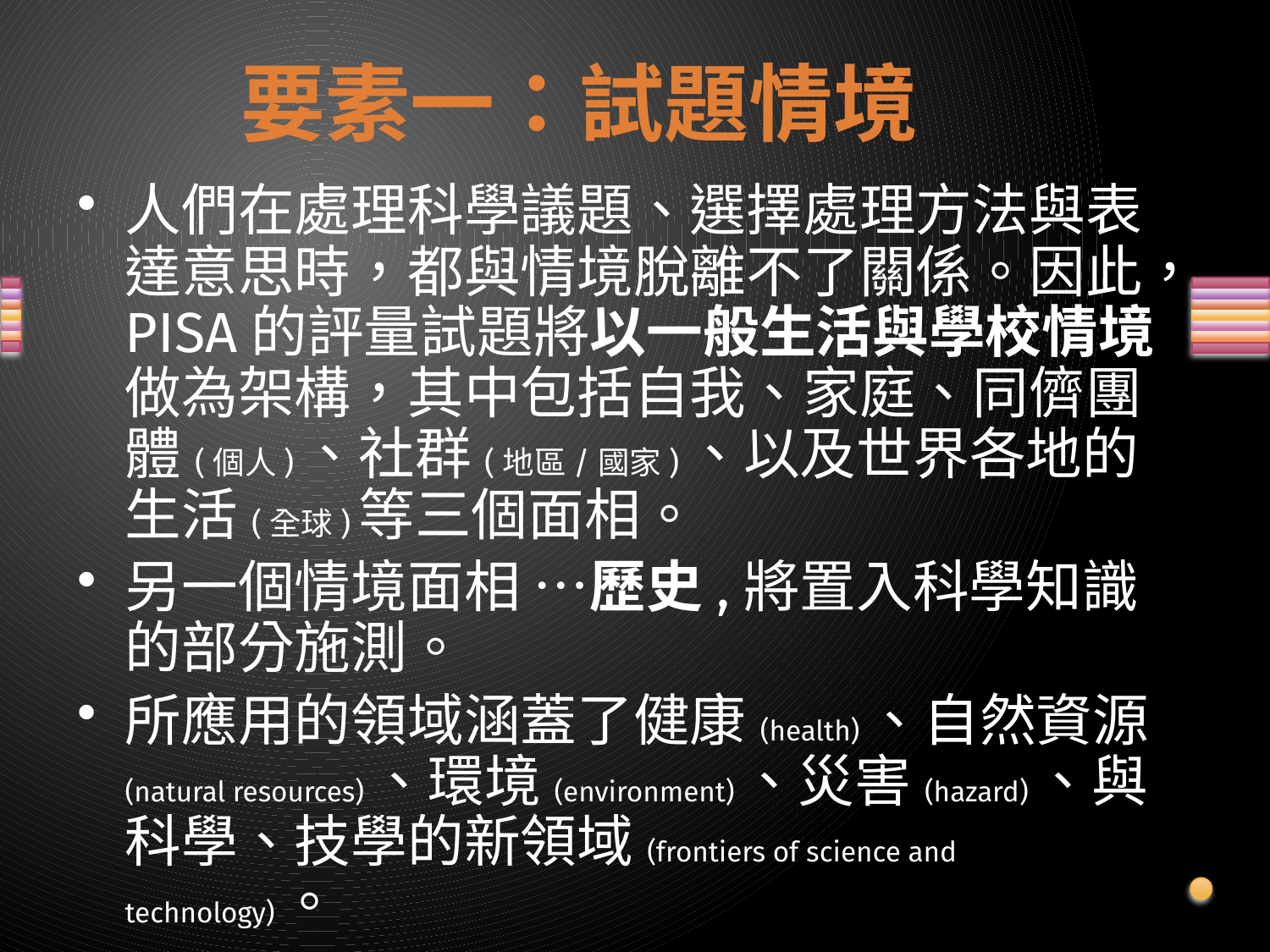

# 要素一：試題情境
人們在處理科學議題、選擇處理方法與表達意思時，都與情境脫離不了關係。因此，PISA的評量試題將以一般生活與學校情境做為架構，其中包括自我、家庭、同儕團體(個人)、社群 (地區/國家)、以及世界各地的生活(全球)等三個面相。
另一個情境面相 …歷史,將置入科學知識的部分施測。
所應用的領域涵蓋了健康(health)、自然資源(natural resources)、環境(environment)、災害(hazard)、與科學、技學的新領域(frontiers of science and technology)。